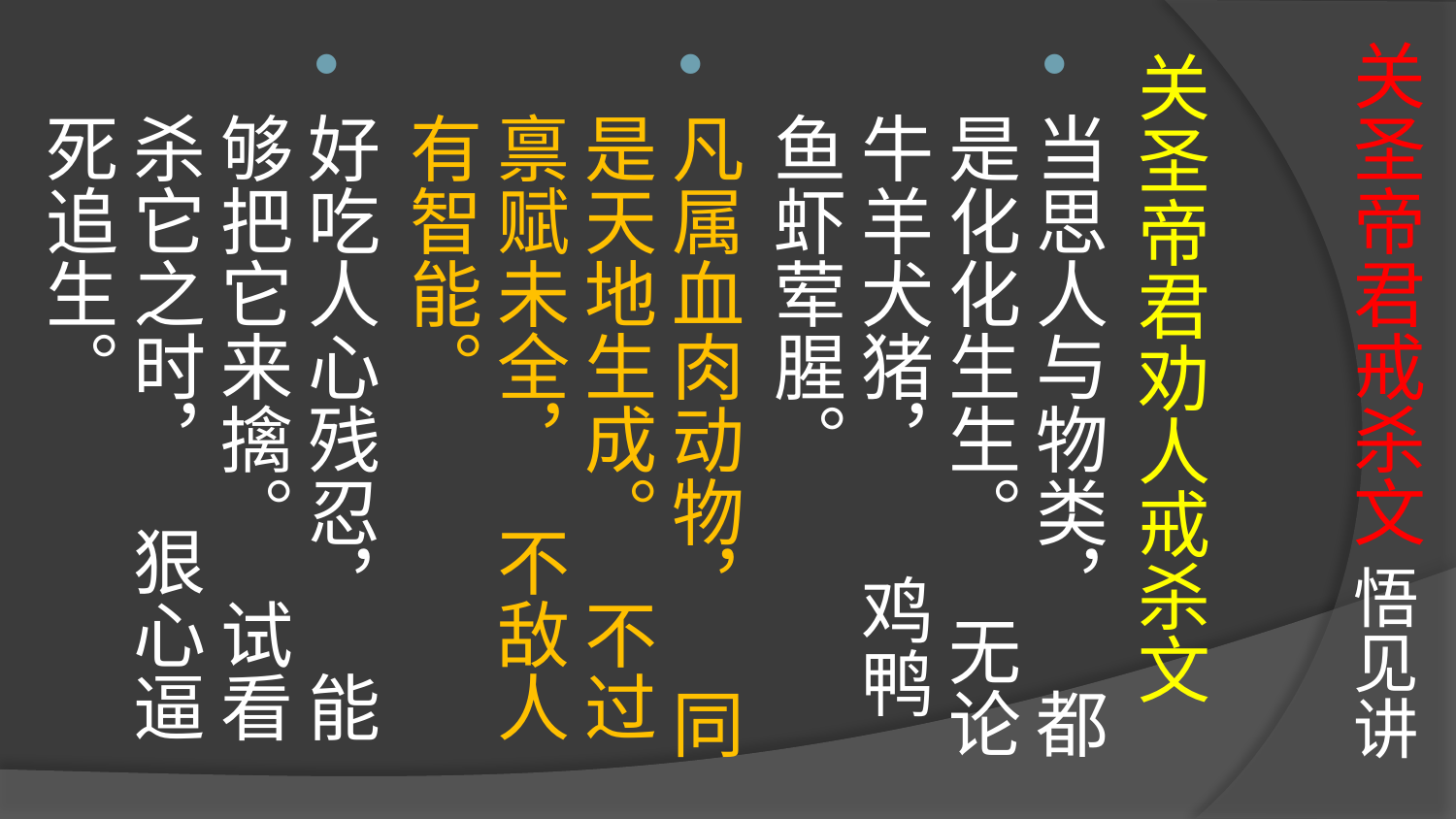

# 关圣帝君戒杀文 悟见讲
关圣帝君劝人戒杀文
当思人与物类，    都是化化生生。    无论牛羊犬猪，      鸡鸭鱼虾荤腥。
凡属血肉动物，    同是天地生成。   不过禀赋未全，   不敌人有智能。
好吃人心残忍，   能够把它来擒。   试看杀它之时，   狠心逼死追生。